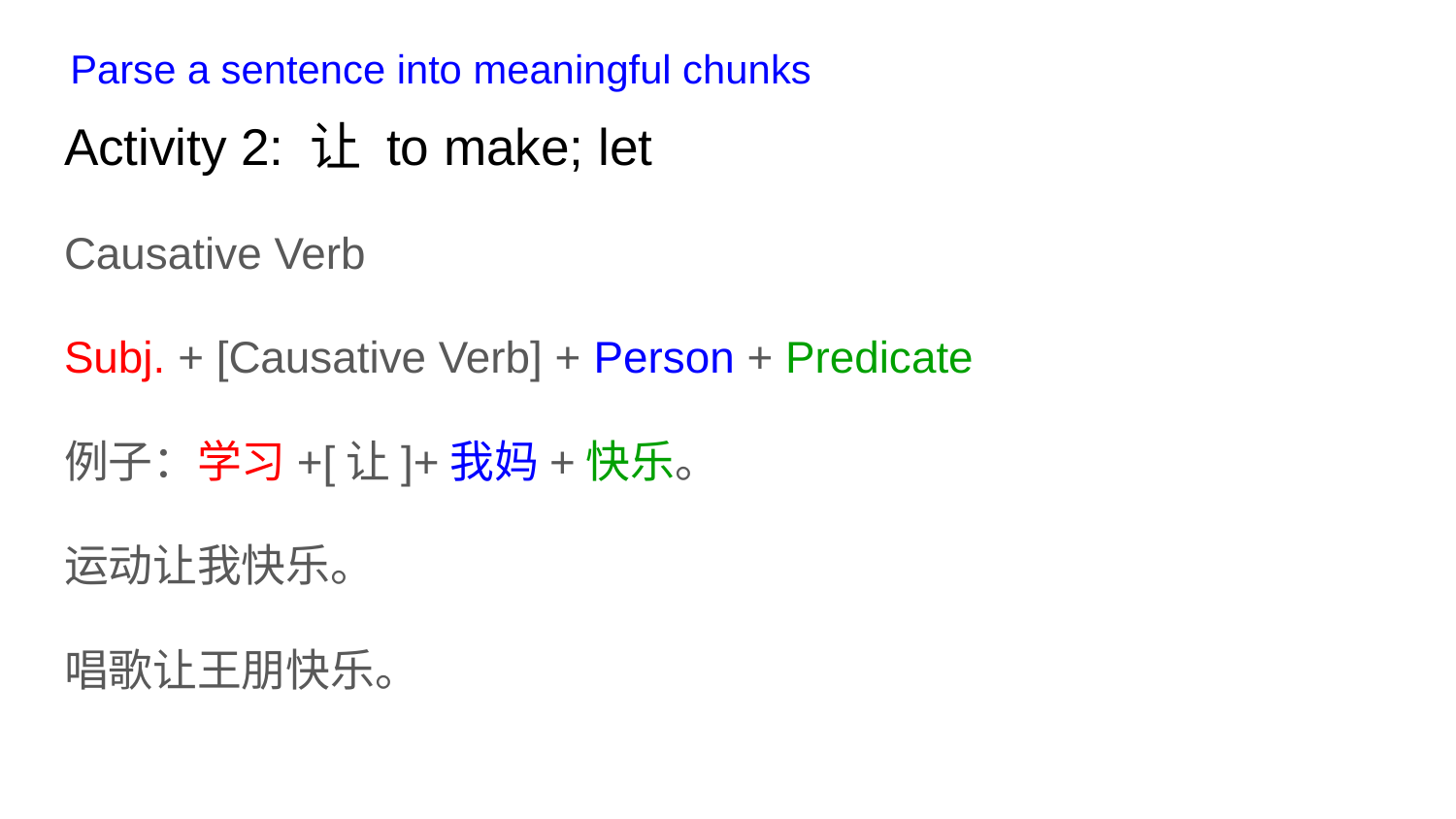

Parse a sentence into meaningful chunks
# Activity 2: 让 to make; let
Causative Verb
Subj. + [Causative Verb] + Person + Predicate
例子：学习+[让]+我妈+快乐。
运动让我快乐。
唱歌让王朋快乐。